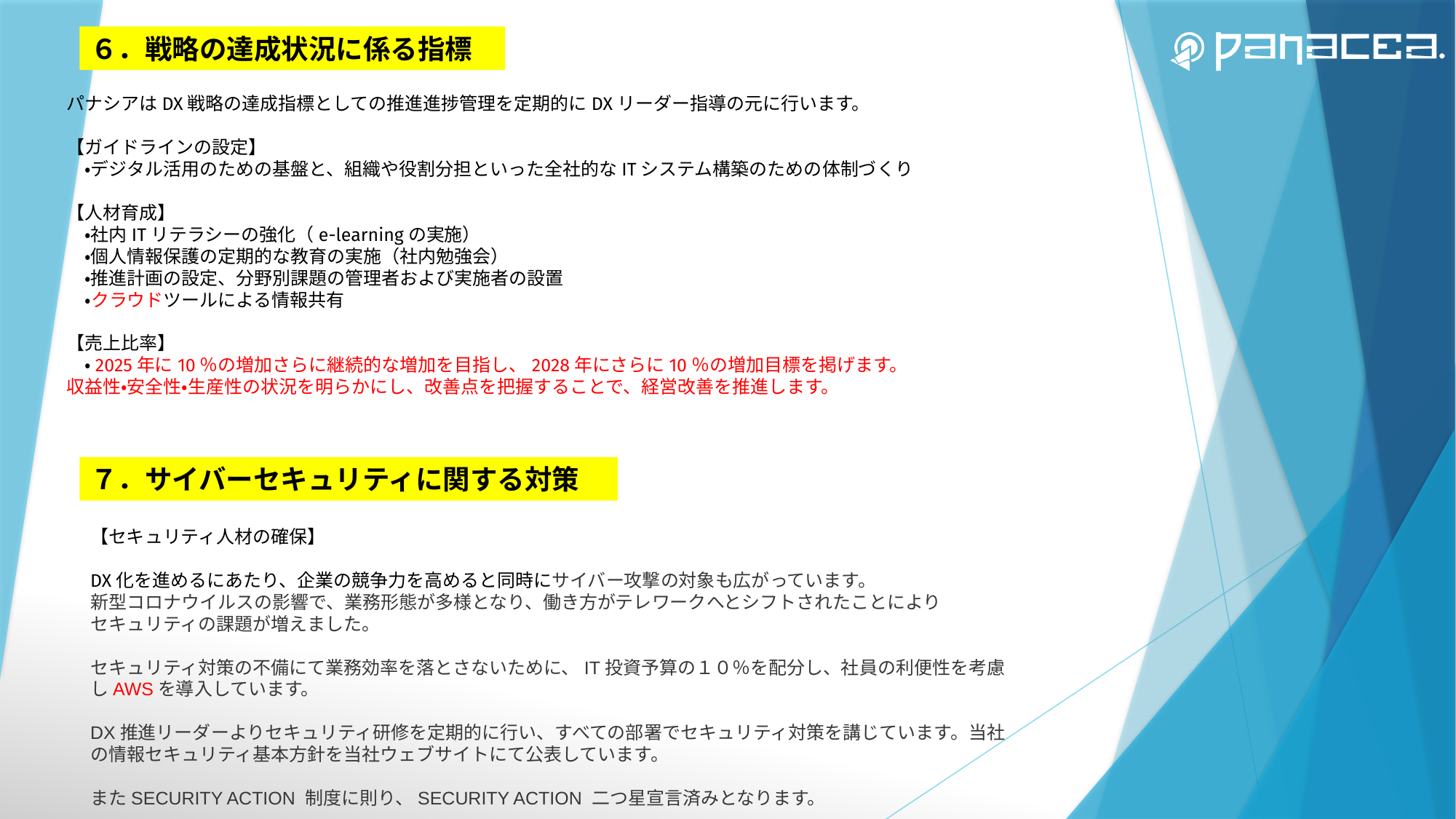

６．戦略の達成状況に係る指標
パナシアはDX戦略の達成指標としての推進進捗管理を定期的にDXリーダー指導の元に行います。

【ガイドラインの設定】
　・デジタル活用のための基盤と、組織や役割分担といった全社的なITシステム構築のための体制づくり

【人材育成】
　・社内ITリテラシーの強化（e-learningの実施）
　・個人情報保護の定期的な教育の実施（社内勉強会）
　・推進計画の設定、分野別課題の管理者および実施者の設置
　・クラウドツールによる情報共有

【売上比率】
　・2025年に10％の増加さらに継続的な増加を目指し、2028年にさらに10％の増加目標を掲げます。
収益性・安全性・生産性の状況を明らかにし、改善点を把握することで、経営改善を推進します。

７．サイバーセキュリティに関する対策

【セキュリティ人材の確保】

DX化を進めるにあたり、企業の競争力を高めると同時にサイバー攻撃の対象も広がっています。
新型コロナウイルスの影響で、業務形態が多様となり、働き方がテレワークへとシフトされたことにより
セキュリティの課題が増えました。

セキュリティ対策の不備にて業務効率を落とさないために、IT投資予算の１０％を配分し、社員の利便性を考慮しAWSを導入しています。

DX推進リーダーよりセキュリティ研修を定期的に行い、すべての部署でセキュリティ対策を講じています。当社の情報セキュリティ基本方針を当社ウェブサイトにて公表しています。

またSECURITY ACTION 制度に則り、SECURITY ACTION 二つ星宣言済みとなります。